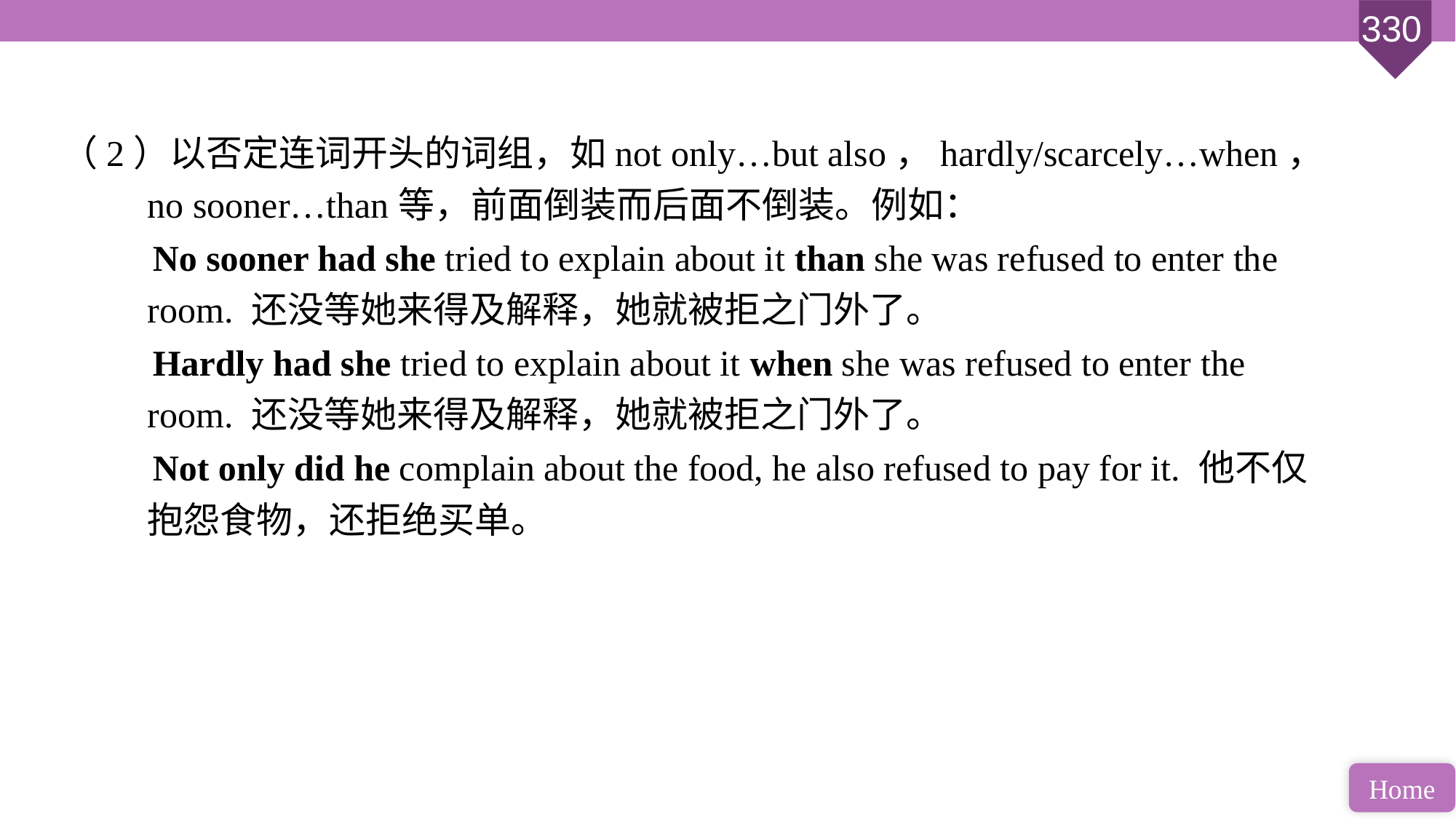

（2）以否定连词开头的词组，如not only…but also，hardly/scarcely…when，no sooner…than等，前面倒装而后面不倒装。例如：
          No sooner had she tried to explain about it than she was refused to enter the room. 还没等她来得及解释，她就被拒之门外了。
          Hardly had she tried to explain about it when she was refused to enter the room. 还没等她来得及解释，她就被拒之门外了。
          Not only did he complain about the food, he also refused to pay for it. 他不仅抱怨食物，还拒绝买单。